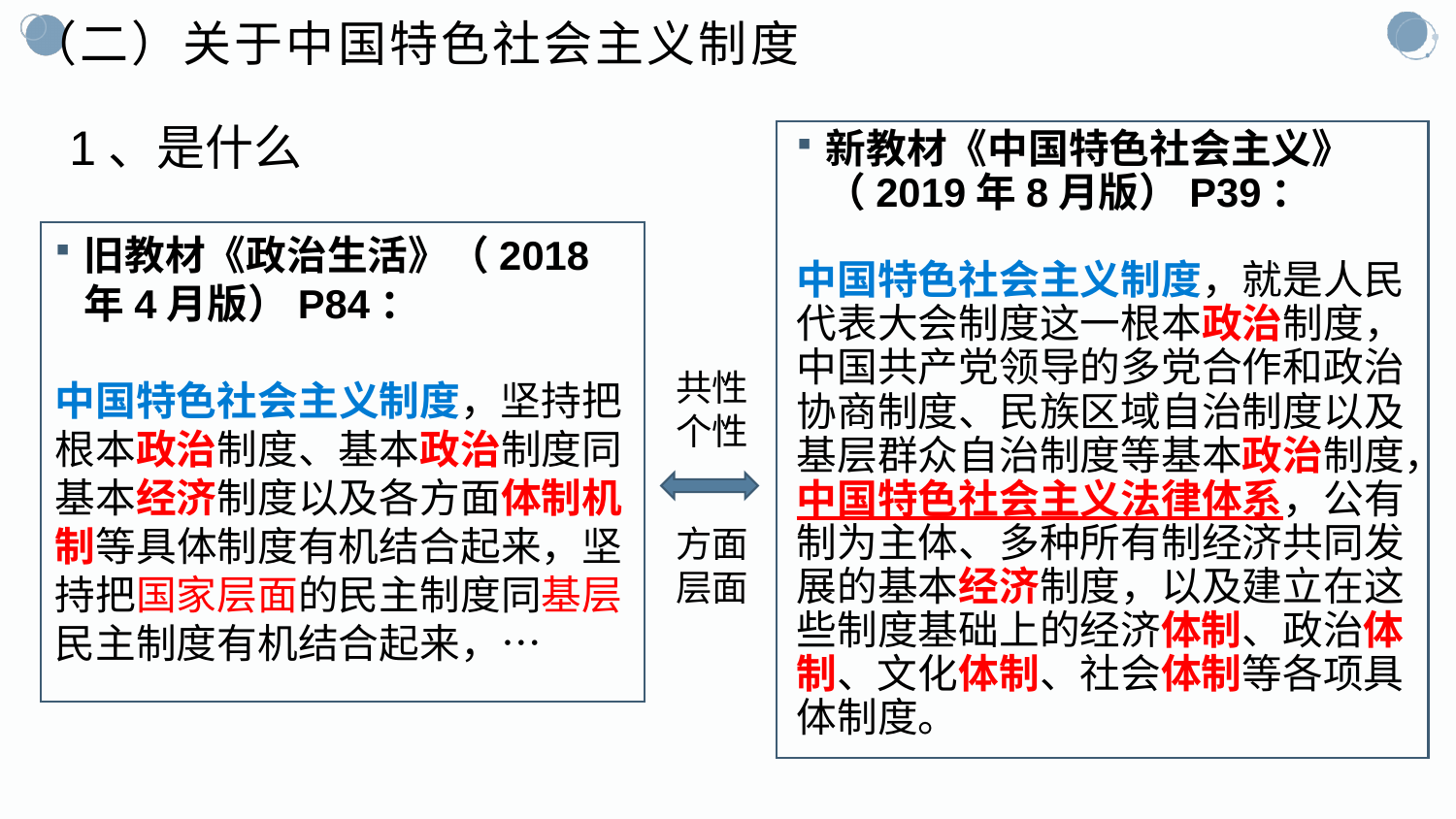

（二）关于中国特色社会主义制度

1、是什么

新教材《中国特色社会主义》（2019年8月版）P39：

中国特色社会主义制度，就是人民代表大会制度这一根本政治制度，中国共产党领导的多党合作和政治协商制度、民族区域自治制度以及基层群众自治制度等基本政治制度，中国特色社会主义法律体系，公有制为主体、多种所有制经济共同发展的基本经济制度，以及建立在这些制度基础上的经济体制、政治体制、文化体制、社会体制等各项具体制度。
旧教材《政治生活》（2018年4月版）P84：

中国特色社会主义制度，坚持把根本政治制度、基本政治制度同基本经济制度以及各方面体制机制等具体制度有机结合起来，坚持把国家层面的民主制度同基层民主制度有机结合起来，…

共性
个性

方面
层面
8